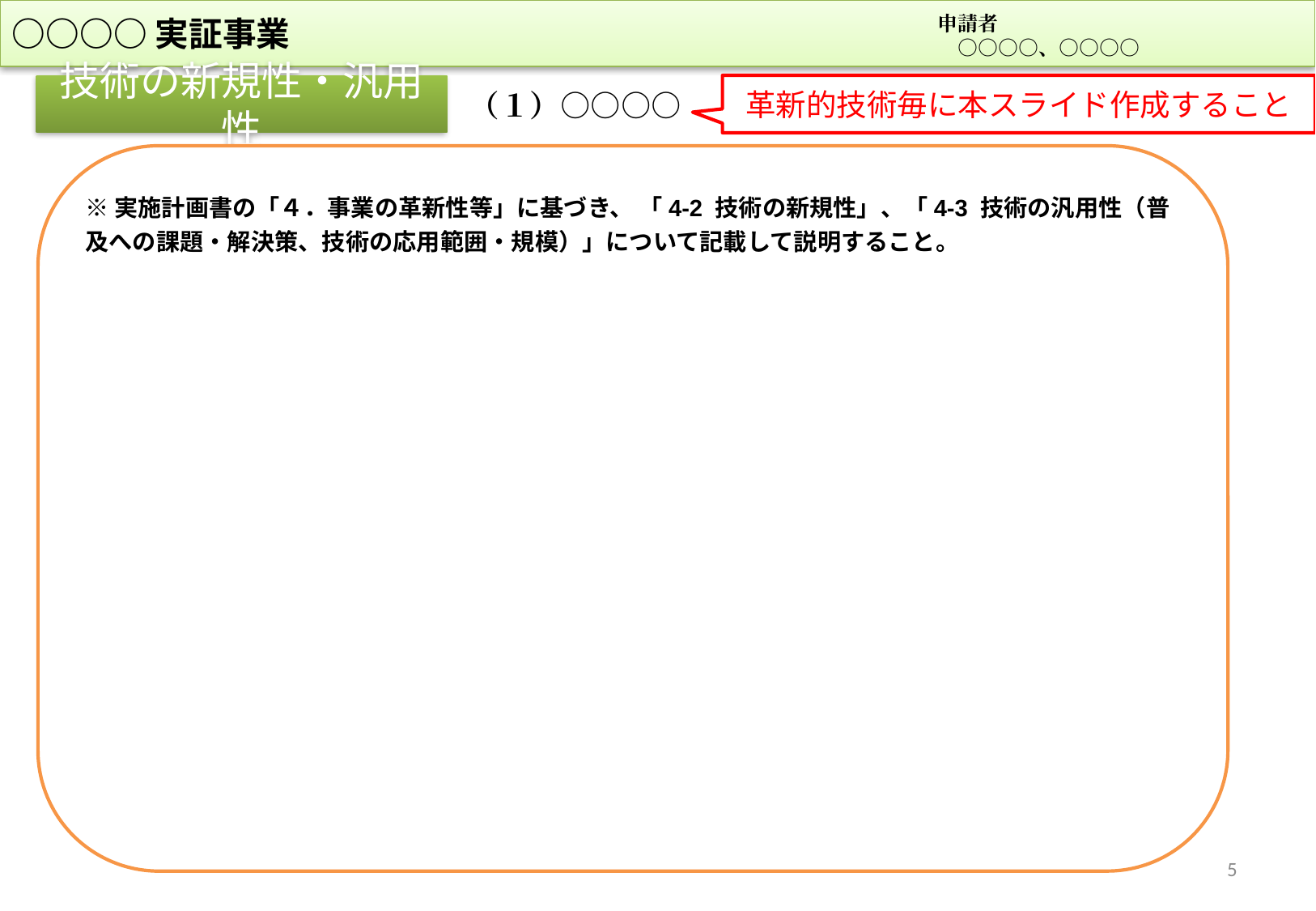

○○○○実証事業
申請者
　○○○○、○○○○
技術の新規性・汎用性
革新的技術毎に本スライド作成すること
（１）○○○○
※実施計画書の「４．事業の革新性等」に基づき、 「4-2 技術の新規性」、「4-3 技術の汎用性（普及への課題・解決策、技術の応用範囲・規模）」について記載して説明すること。
5